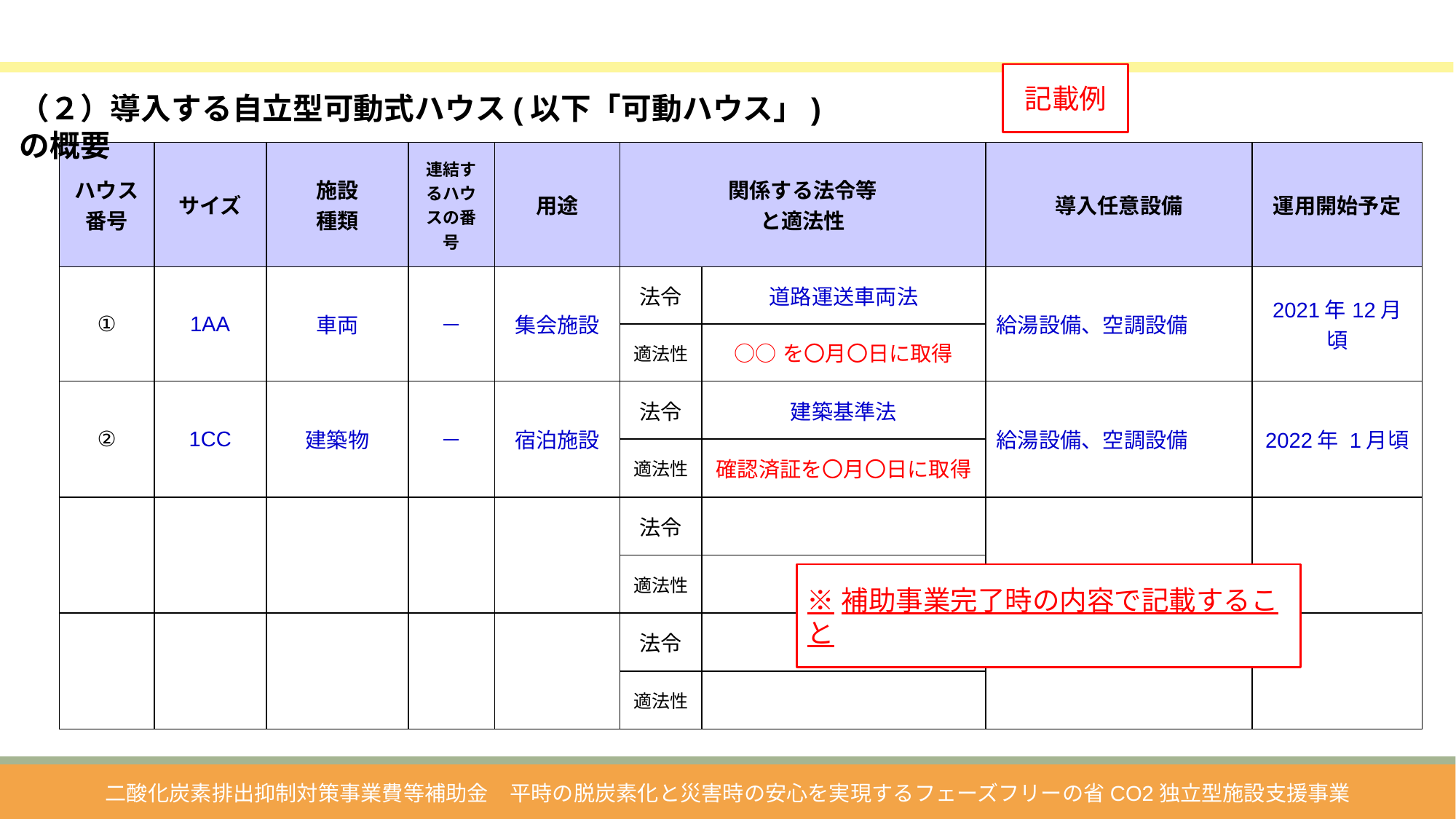

記載例

（２）導入する自立型可動式ハウス(以下「可動ハウス」)の概要
| ハウス 番号 | サイズ | 施設 種類 | 連結するハウスの番号 | 用途 | 関係する法令等 と適法性 |  | 導入任意設備 | 運用開始予定 |
| --- | --- | --- | --- | --- | --- | --- | --- | --- |
| ① | 1AA | 車両 | － | 集会施設 | 法令 | 道路運送車両法 | 給湯設備、空調設備 | 2021年12月頃 |
|  |  |  |  |  | 適法性 | ○○を〇月〇日に取得 |  |  |
| ② | 1CC | 建築物 | － | 宿泊施設 | 法令 | 建築基準法 | 給湯設備、空調設備 | 2022年 1月頃 |
|  |  |  |  |  | 適法性 | 確認済証を〇月〇日に取得 |  |  |
|  |  |  |  |  | 法令 |  |  |  |
|  |  |  |  |  | 適法性 |  |  |  |
|  |  |  |  |  | 法令 |  |  |  |
|  |  |  |  |  | 適法性 |  |  |  |

※補助事業完了時の内容で記載すること
二酸化炭素排出抑制対策事業費等補助金　平時の脱炭素化と災害時の安心を実現するフェーズフリーの省CO2独立型施設支援事業